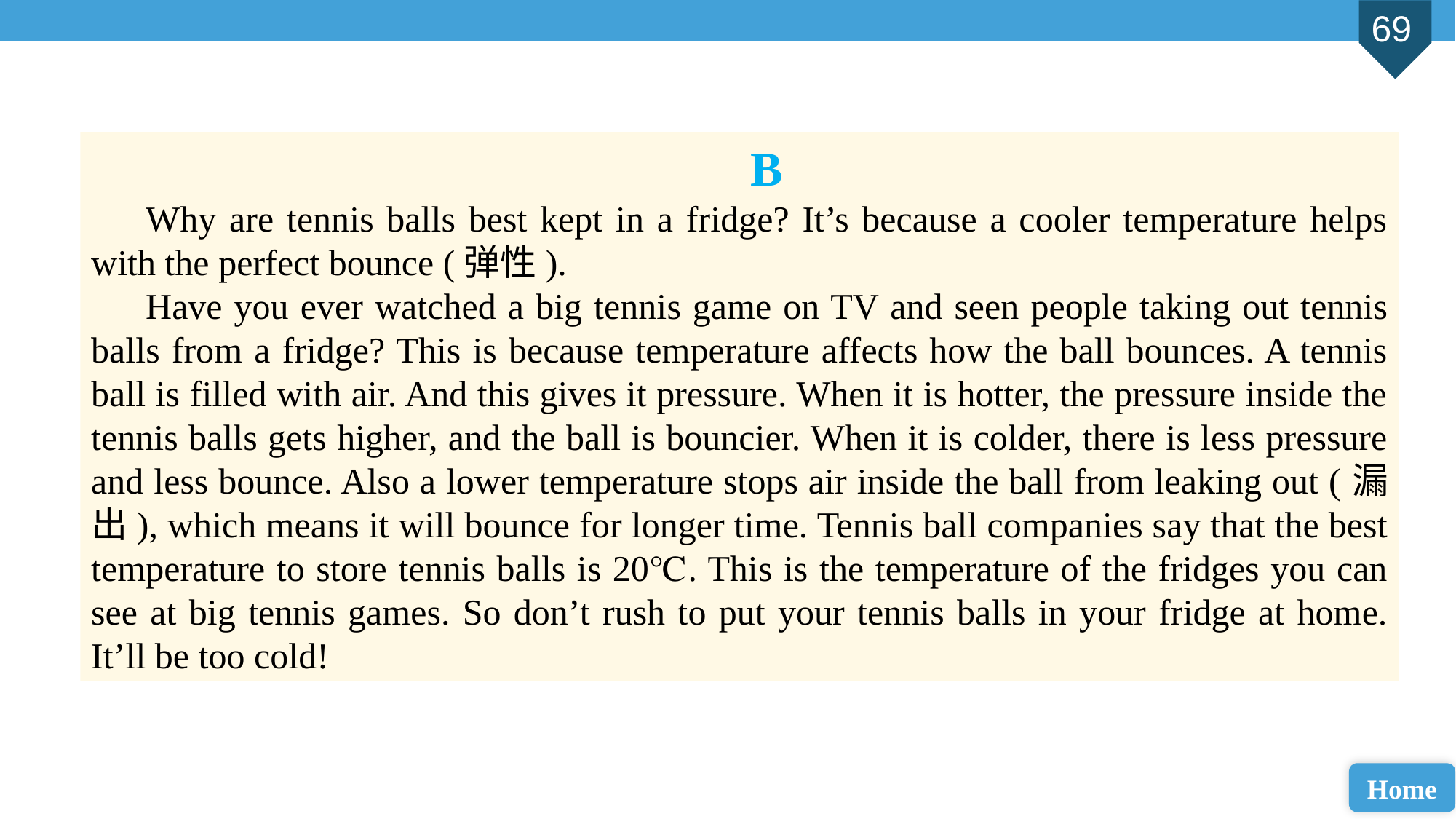

B
Why are tennis balls best kept in a fridge? It’s because a cooler temperature helps with the perfect bounce (弹性).
Have you ever watched a big tennis game on TV and seen people taking out tennis balls from a fridge? This is because temperature affects how the ball bounces. A tennis ball is filled with air. And this gives it pressure. When it is hotter, the pressure inside the tennis balls gets higher, and the ball is bouncier. When it is colder, there is less pressure and less bounce. Also a lower temperature stops air inside the ball from leaking out (漏出), which means it will bounce for longer time. Tennis ball companies say that the best temperature to store tennis balls is 20℃. This is the temperature of the fridges you can see at big tennis games. So don’t rush to put your tennis balls in your fridge at home. It’ll be too cold!